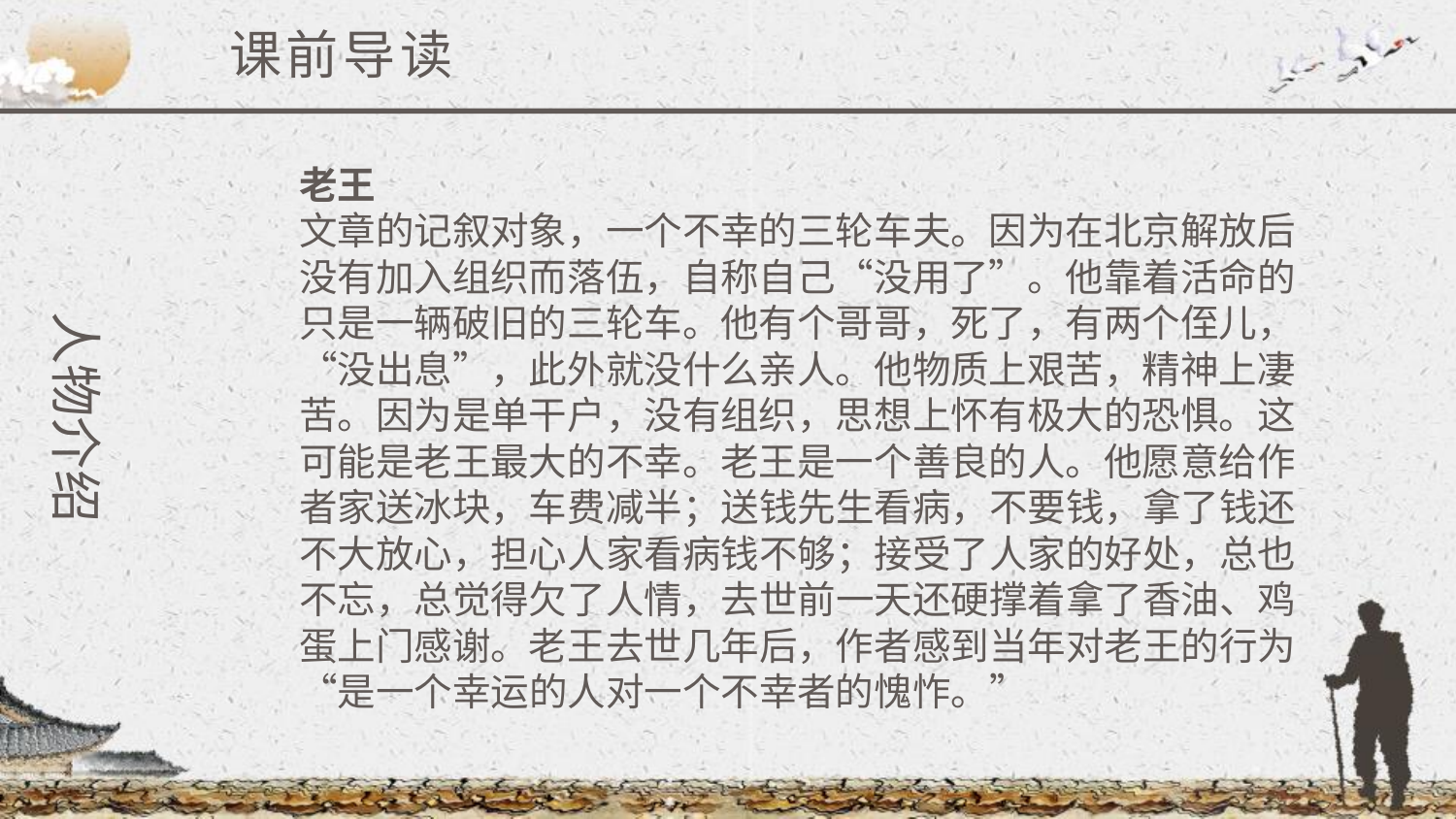

课前导读

老王
文章的记叙对象，一个不幸的三轮车夫。因为在北京解放后没有加入组织而落伍，自称自己“没用了”。他靠着活命的只是一辆破旧的三轮车。他有个哥哥，死了，有两个侄儿，“没出息”，此外就没什么亲人。他物质上艰苦，精神上凄苦。因为是单干户，没有组织，思想上怀有极大的恐惧。这可能是老王最大的不幸。老王是一个善良的人。他愿意给作者家送冰块，车费减半；送钱先生看病，不要钱，拿了钱还不大放心，担心人家看病钱不够；接受了人家的好处，总也不忘，总觉得欠了人情，去世前一天还硬撑着拿了香油、鸡蛋上门感谢。老王去世几年后，作者感到当年对老王的行为“是一个幸运的人对一个不幸者的愧怍。”
人物介绍